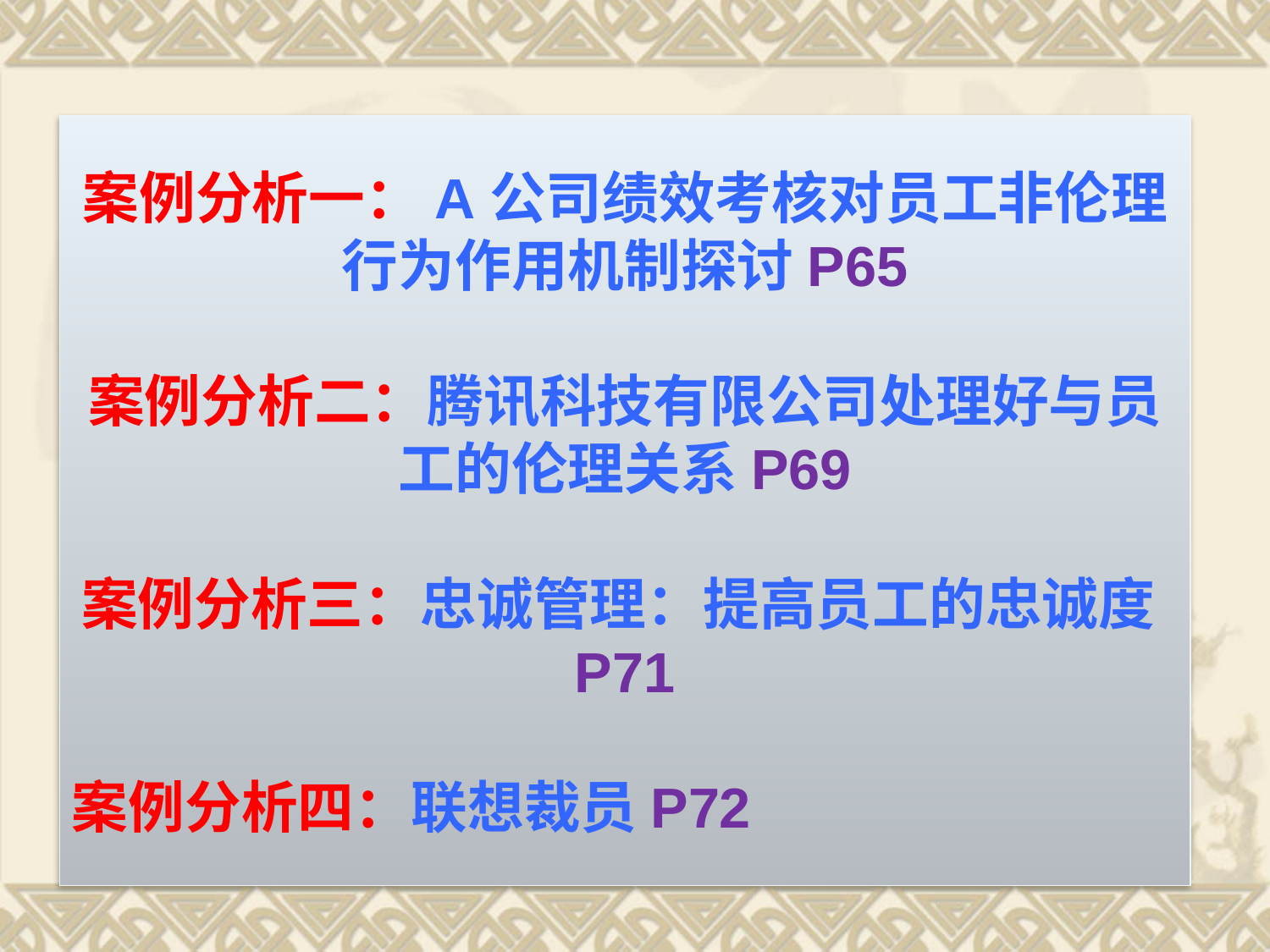

案例分析一：A公司绩效考核对员工非伦理行为作用机制探讨P65

案例分析二：腾讯科技有限公司处理好与员工的伦理关系P69

案例分析三：忠诚管理：提高员工的忠诚度P71

案例分析四：联想裁员P72